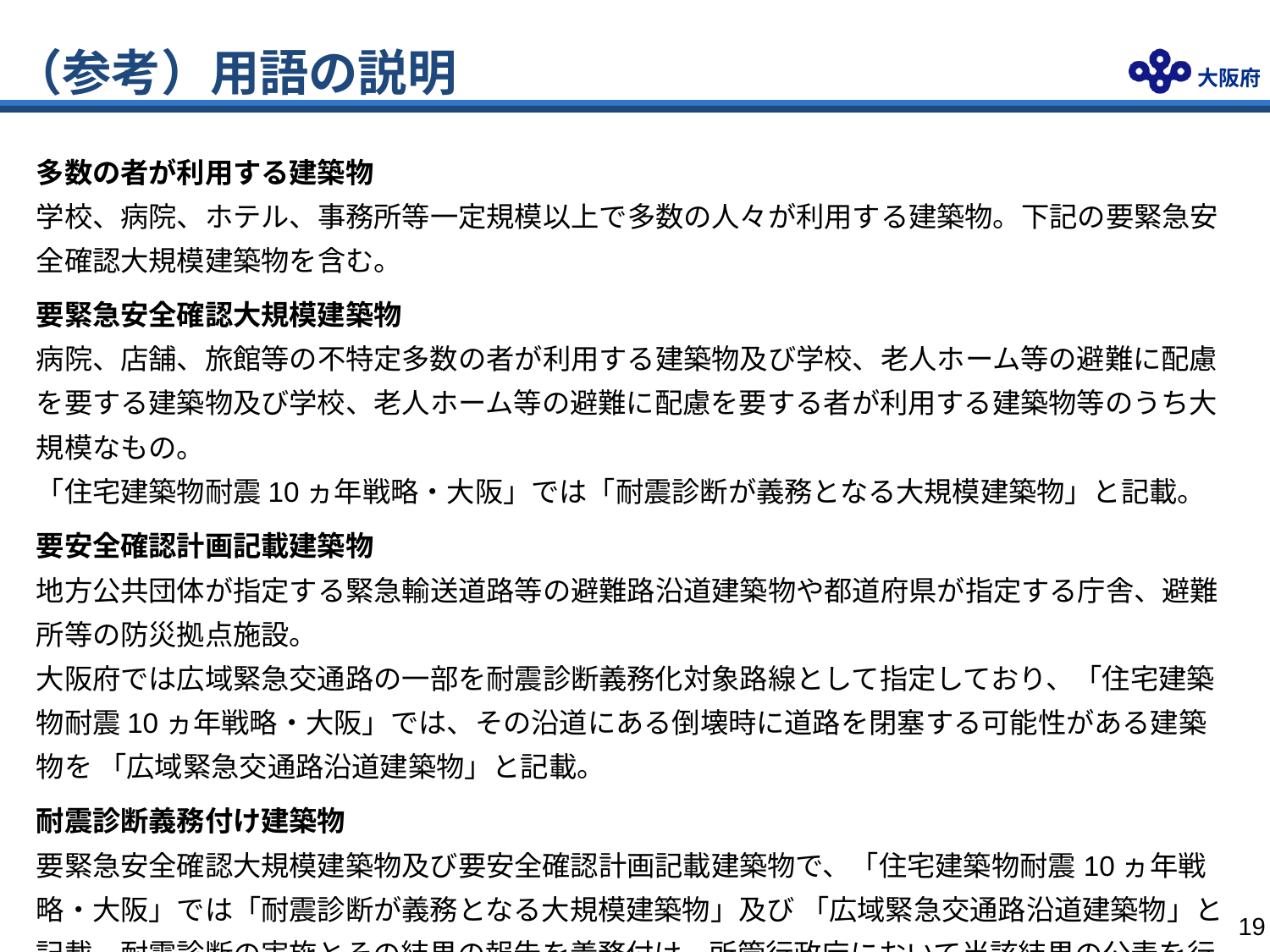

# （参考）用語の説明
多数の者が利用する建築物
学校、病院、ホテル、事務所等一定規模以上で多数の人々が利用する建築物。下記の要緊急安全確認大規模建築物を含む。
要緊急安全確認大規模建築物
病院、店舗、旅館等の不特定多数の者が利用する建築物及び学校、老人ホーム等の避難に配慮を要する建築物及び学校、老人ホーム等の避難に配慮を要する者が利用する建築物等のうち大規模なもの。
「住宅建築物耐震10ヵ年戦略・大阪」では「耐震診断が義務となる大規模建築物」と記載。
要安全確認計画記載建築物
地方公共団体が指定する緊急輸送道路等の避難路沿道建築物や都道府県が指定する庁舎、避難所等の防災拠点施設。
大阪府では広域緊急交通路の一部を耐震診断義務化対象路線として指定しており、「住宅建築物耐震10ヵ年戦略・大阪」では、その沿道にある倒壊時に道路を閉塞する可能性がある建築物を 「広域緊急交通路沿道建築物」と記載。
耐震診断義務付け建築物
要緊急安全確認大規模建築物及び要安全確認計画記載建築物で、「住宅建築物耐震10ヵ年戦略・大阪」では「耐震診断が義務となる大規模建築物」及び 「広域緊急交通路沿道建築物」と記載。耐震診断の実施とその結果の報告を義務付け、所管行政庁において当該結果の公表を行う。
19